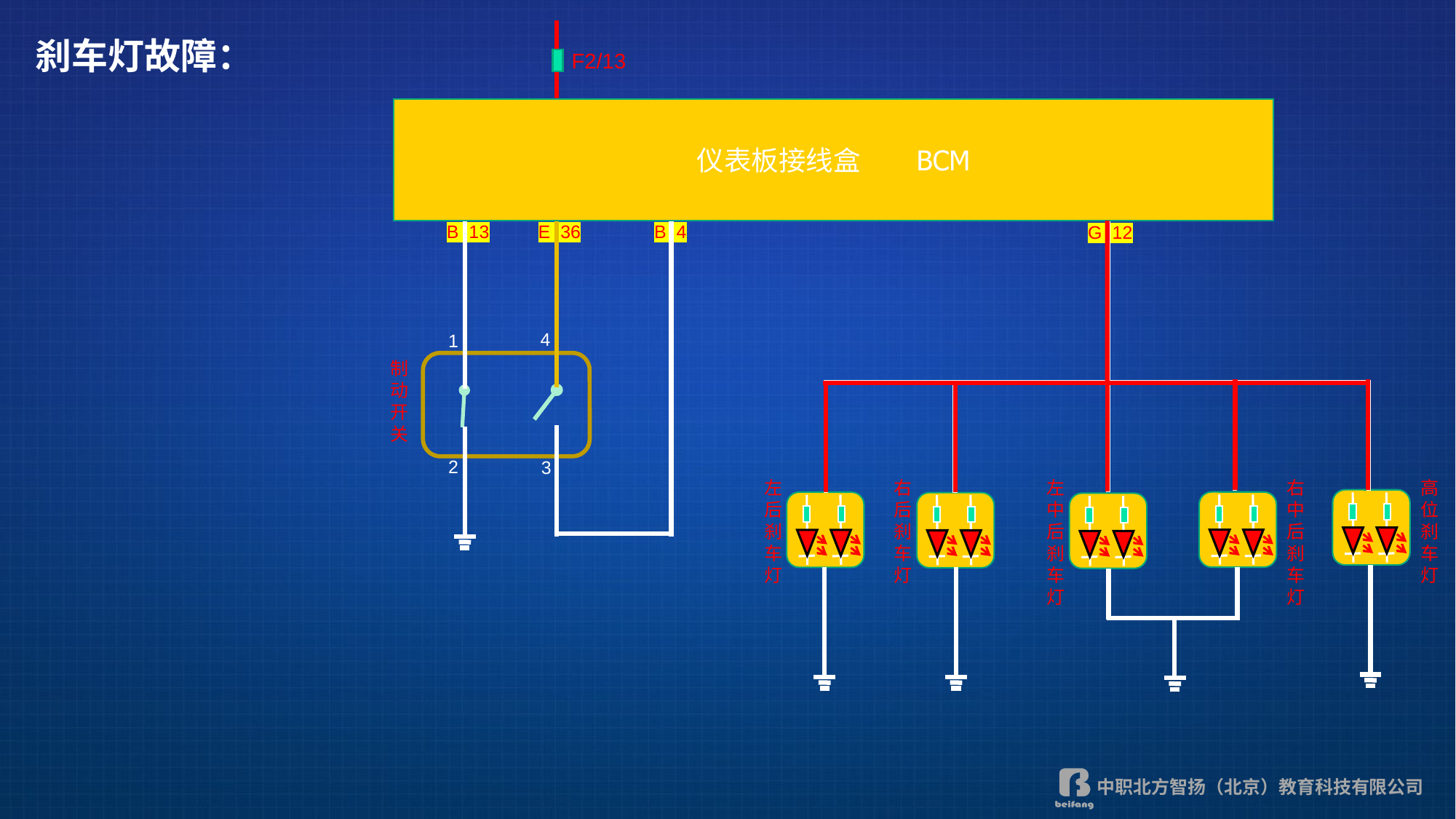

刹车灯故障：
F2/13

仪表板接线盒        BCM
E  36
B  13
B  4
G  12
4
1
制动开关

2
3
左后刹车灯
右后刹车灯
左中后刹车灯
右中后刹车灯
高位刹车灯